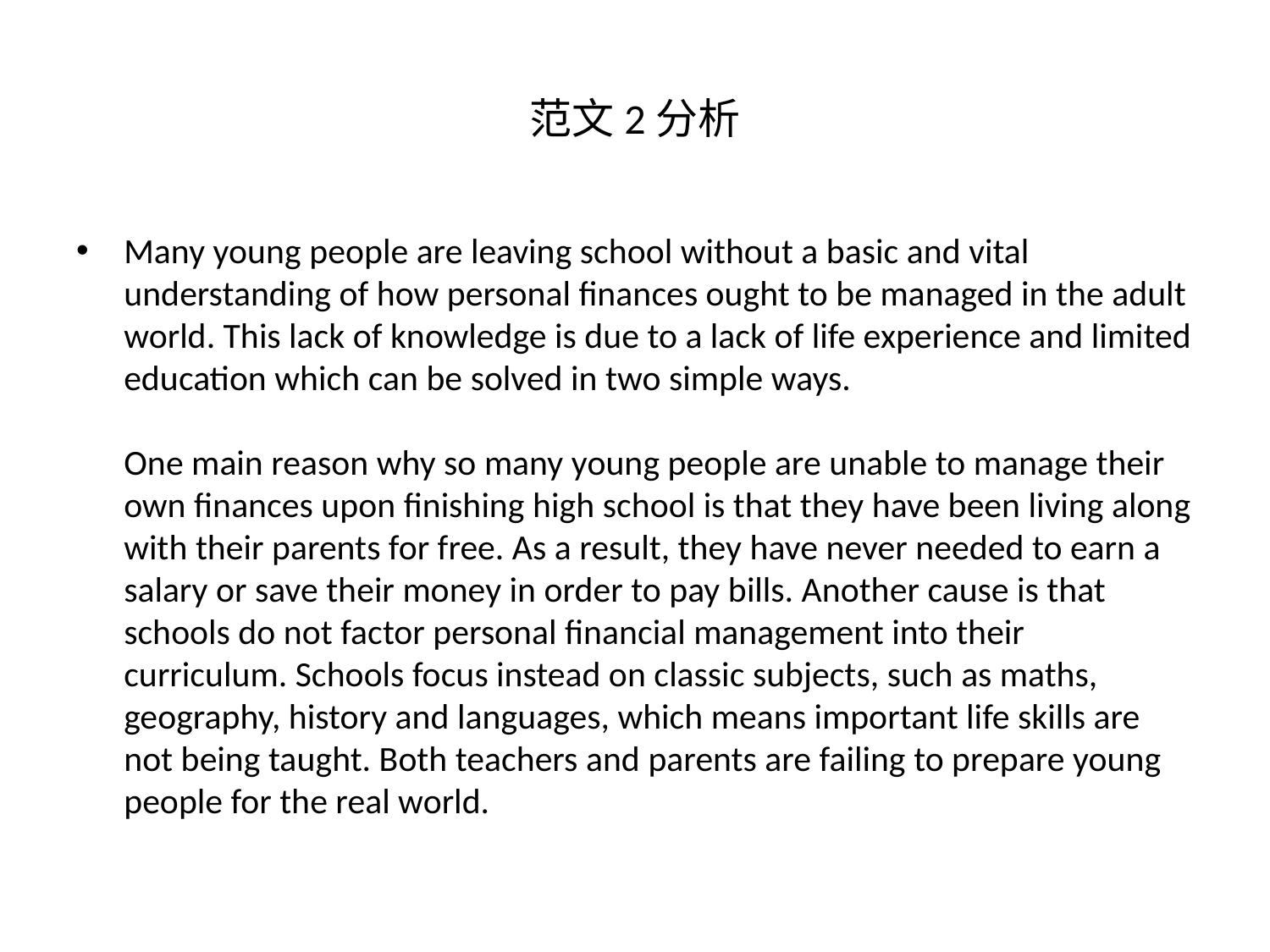

# 范文2分析
Many young people are leaving school without a basic and vital understanding of how personal finances ought to be managed in the adult world. This lack of knowledge is due to a lack of life experience and limited education which can be solved in two simple ways.
One main reason why so many young people are unable to manage their own finances upon finishing high school is that they have been living along with their parents for free. As a result, they have never needed to earn a salary or save their money in order to pay bills. Another cause is that schools do not factor personal financial management into their curriculum. Schools focus instead on classic subjects, such as maths, geography, history and languages, which means important life skills are not being taught. Both teachers and parents are failing to prepare young people for the real world.